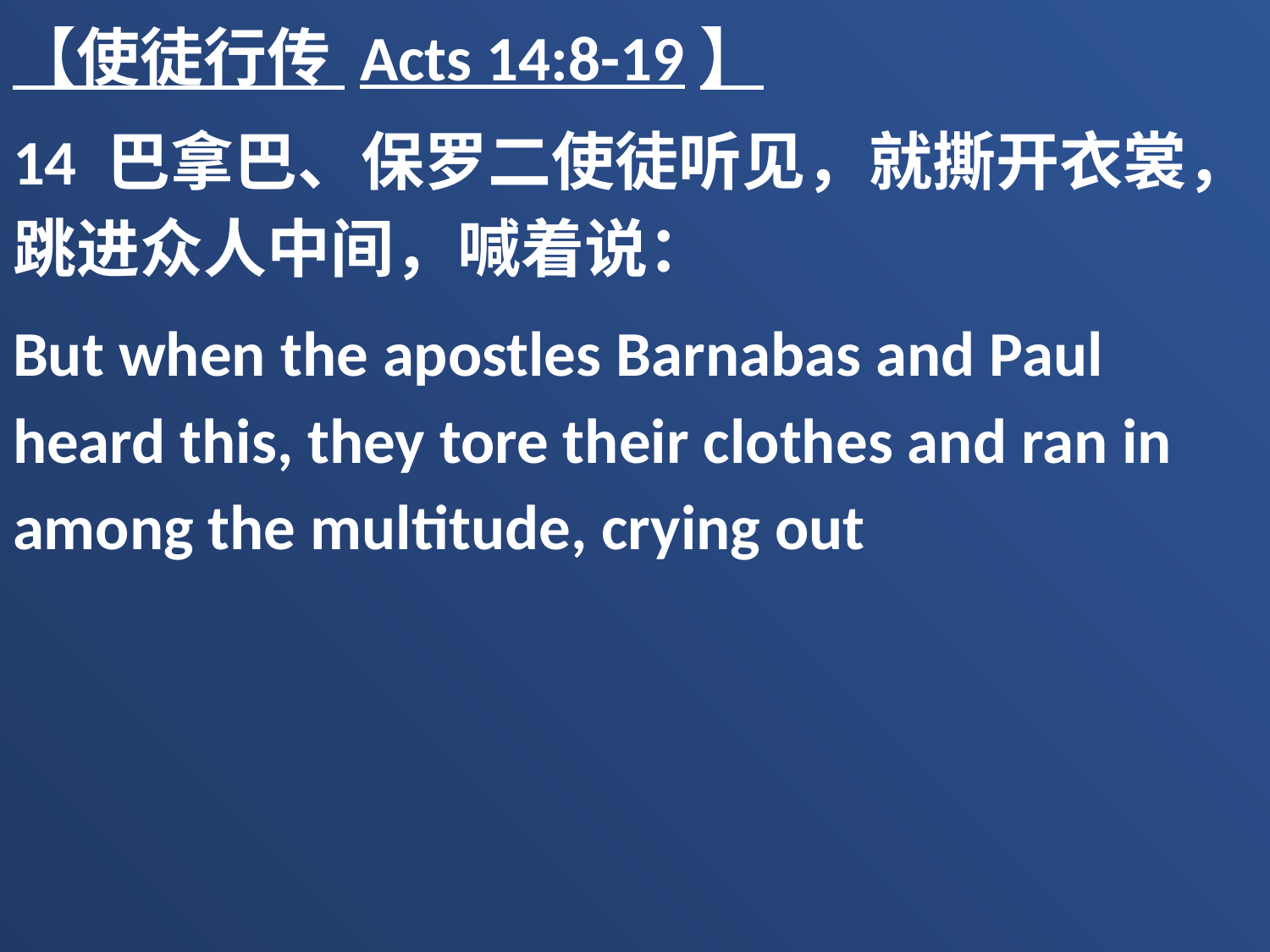

【使徒行传 Acts 14:8-19】
14 巴拿巴、保罗二使徒听见，就撕开衣裳，跳进众人中间，喊着说：
But when the apostles Barnabas and Paul heard this, they tore their clothes and ran in among the multitude, crying out